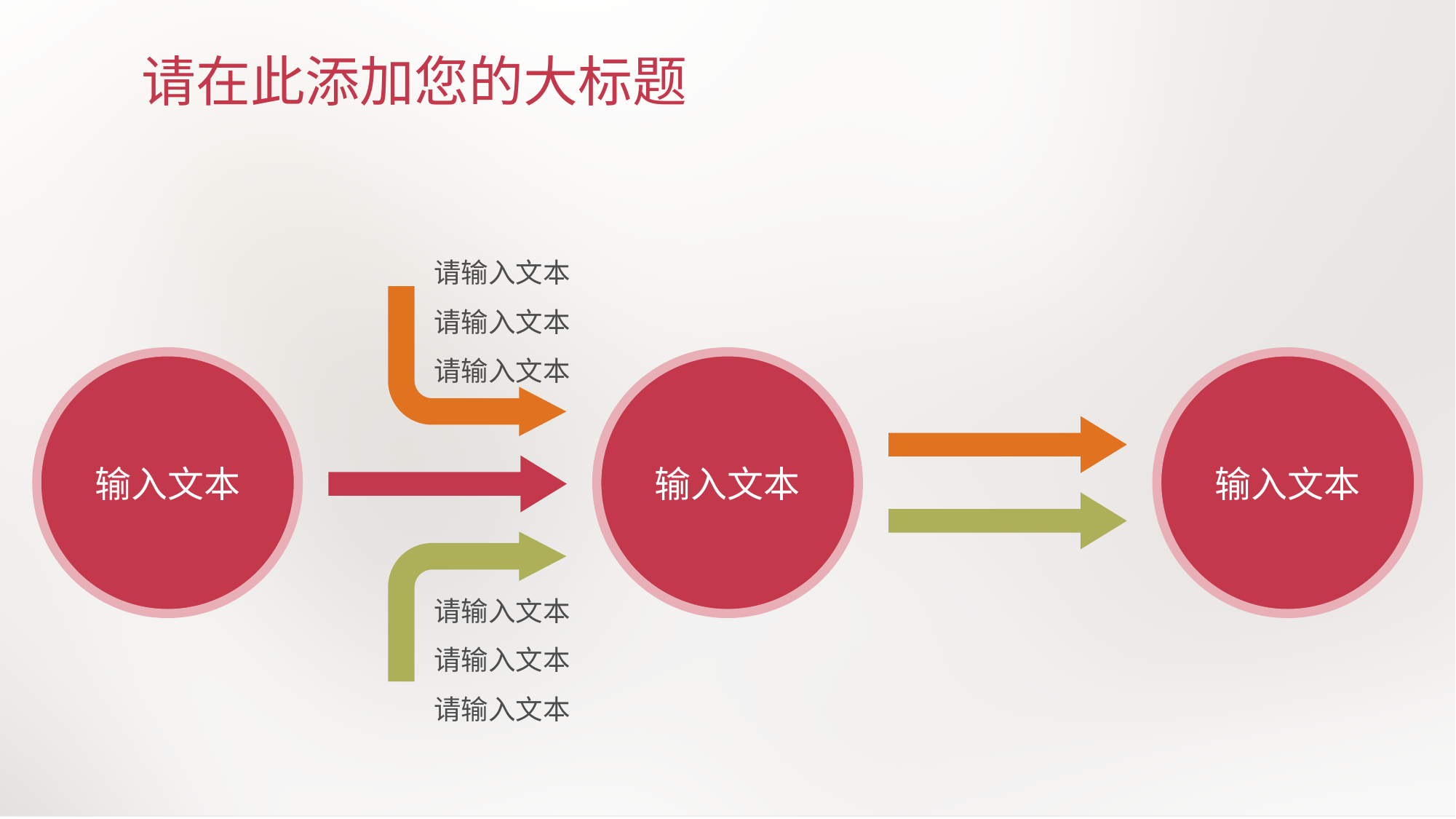

# 请在此添加您的大标题
请输入文本
请输入文本
请输入文本

输入文本
输入文本
输入文本

请输入文本
请输入文本
请输入文本